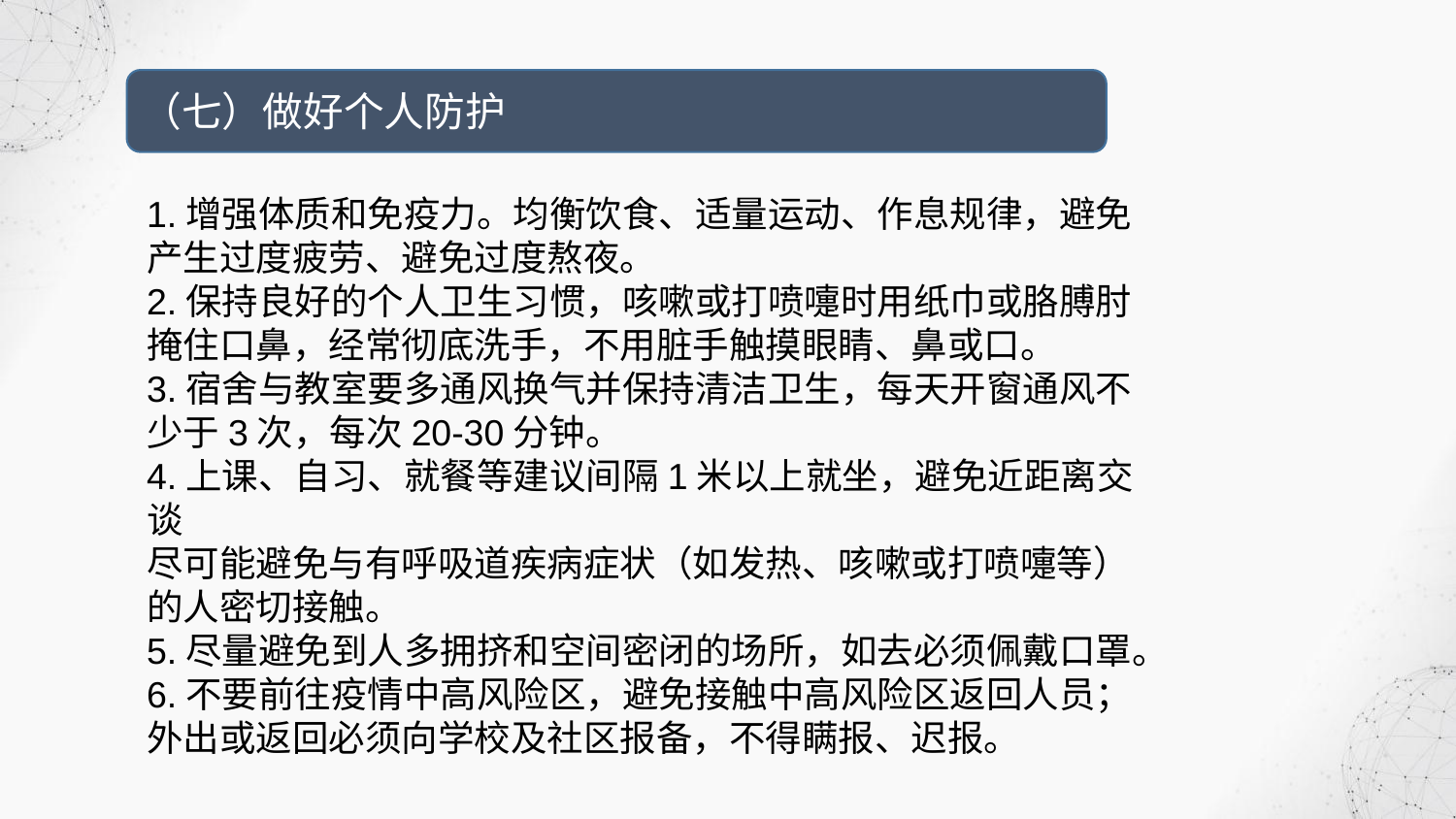

（七）做好个人防护
1.增强体质和免疫力。均衡饮食、适量运动、作息规律，避免产生过度疲劳、避免过度熬夜。
2.保持良好的个人卫生习惯，咳嗽或打喷嚏时用纸巾或胳膊肘掩住口鼻，经常彻底洗手，不用脏手触摸眼睛、鼻或口。
3.宿舍与教室要多通风换气并保持清洁卫生，每天开窗通风不少于3次，每次20-30分钟。
4.上课、自习、就餐等建议间隔1米以上就坐，避免近距离交谈
尽可能避免与有呼吸道疾病症状（如发热、咳嗽或打喷嚏等）的人密切接触。
5.尽量避免到人多拥挤和空间密闭的场所，如去必须佩戴口罩。
6.不要前往疫情中高风险区，避免接触中高风险区返回人员；外出或返回必须向学校及社区报备，不得瞒报、迟报。